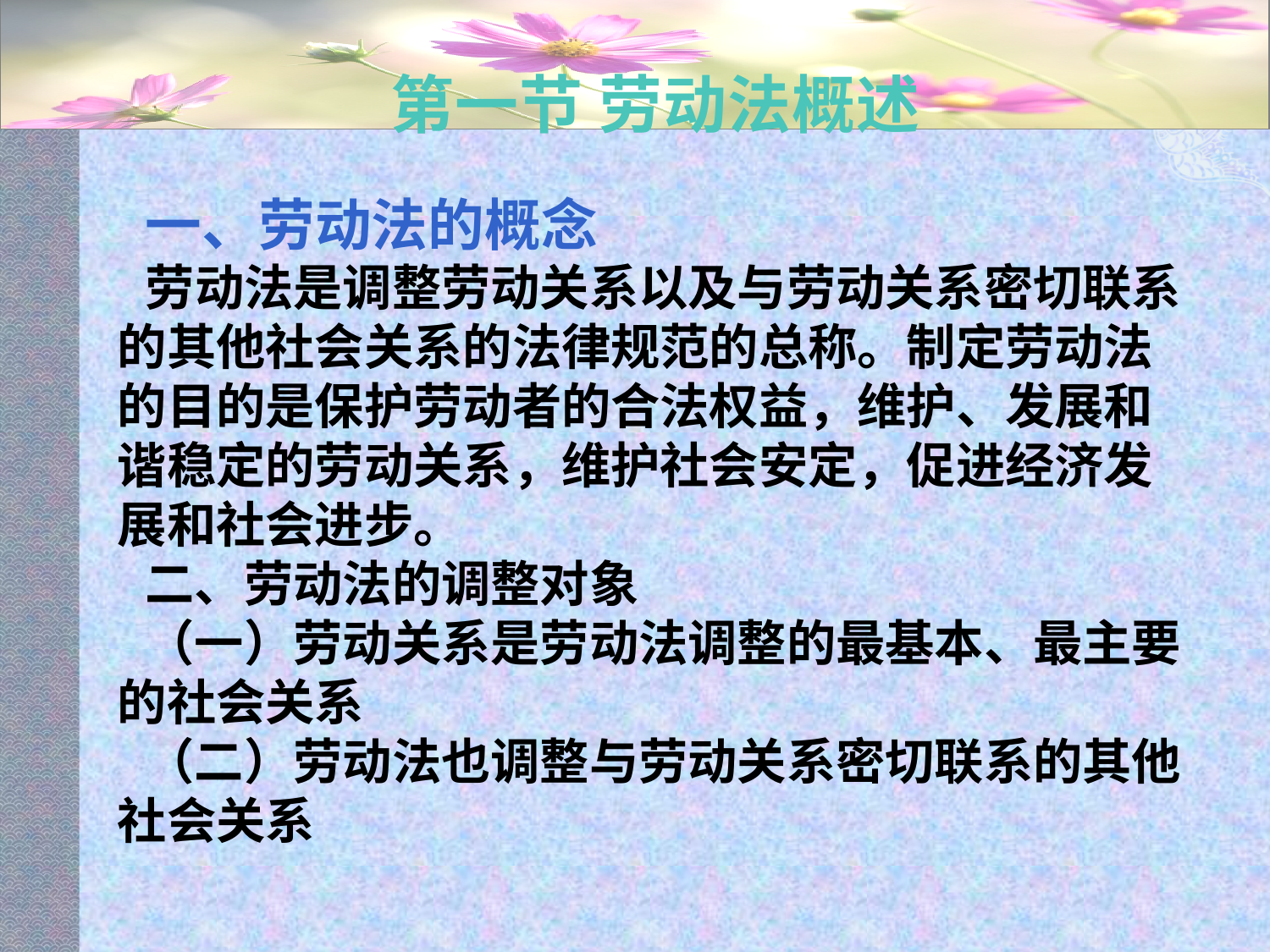

# 第一节 劳动法概述
一、劳动法的概念
劳动法是调整劳动关系以及与劳动关系密切联系的其他社会关系的法律规范的总称。制定劳动法的目的是保护劳动者的合法权益，维护、发展和谐稳定的劳动关系，维护社会安定，促进经济发展和社会进步。
二、劳动法的调整对象
（一）劳动关系是劳动法调整的最基本、最主要的社会关系
（二）劳动法也调整与劳动关系密切联系的其他社会关系